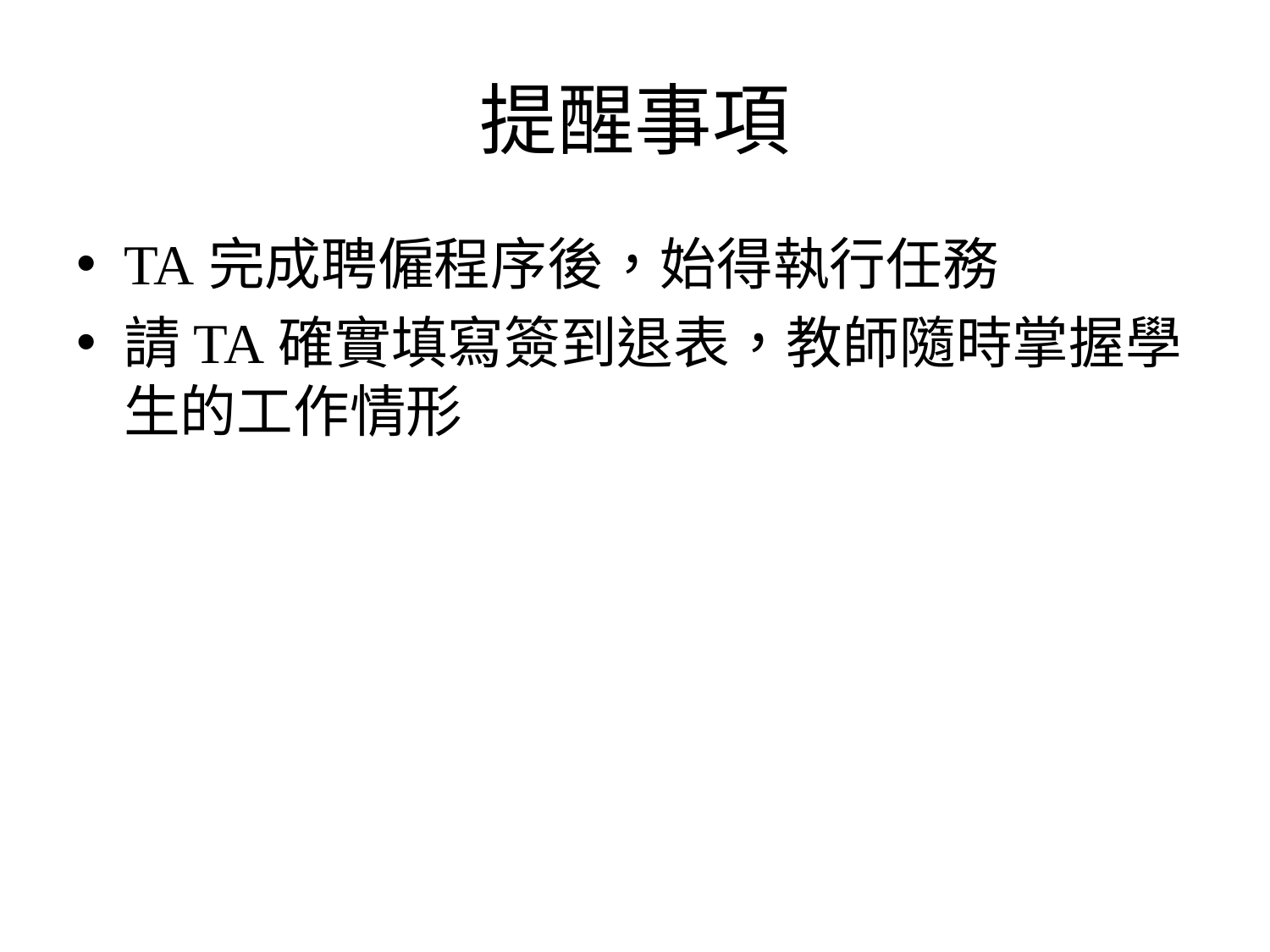

# 提醒事項
TA完成聘僱程序後，始得執行任務
請TA確實填寫簽到退表，教師隨時掌握學生的工作情形